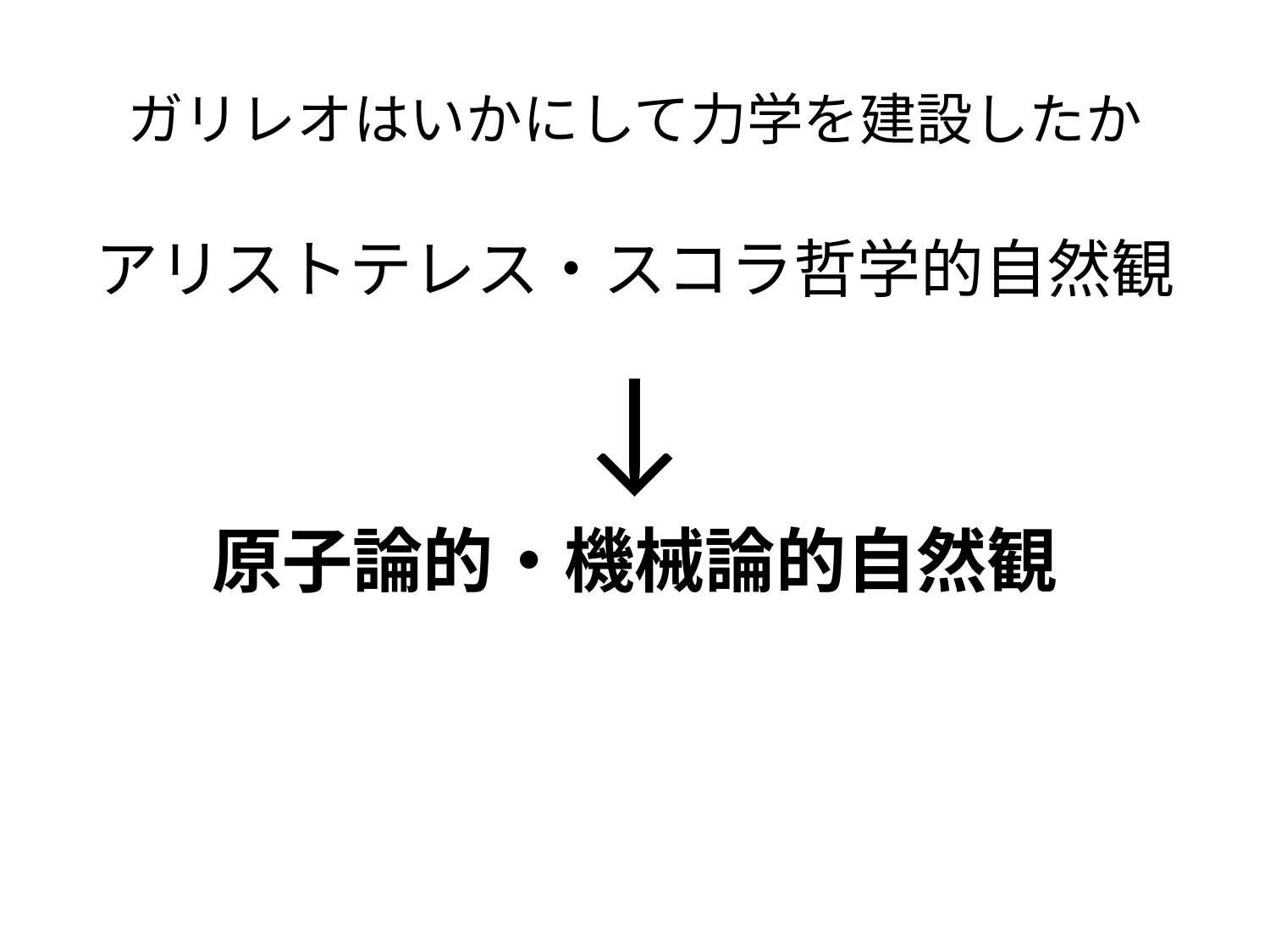

# ガリレオはいかにして力学を建設したか
アリストテレス・スコラ哲学的自然観
↓
原子論的・機械論的自然観